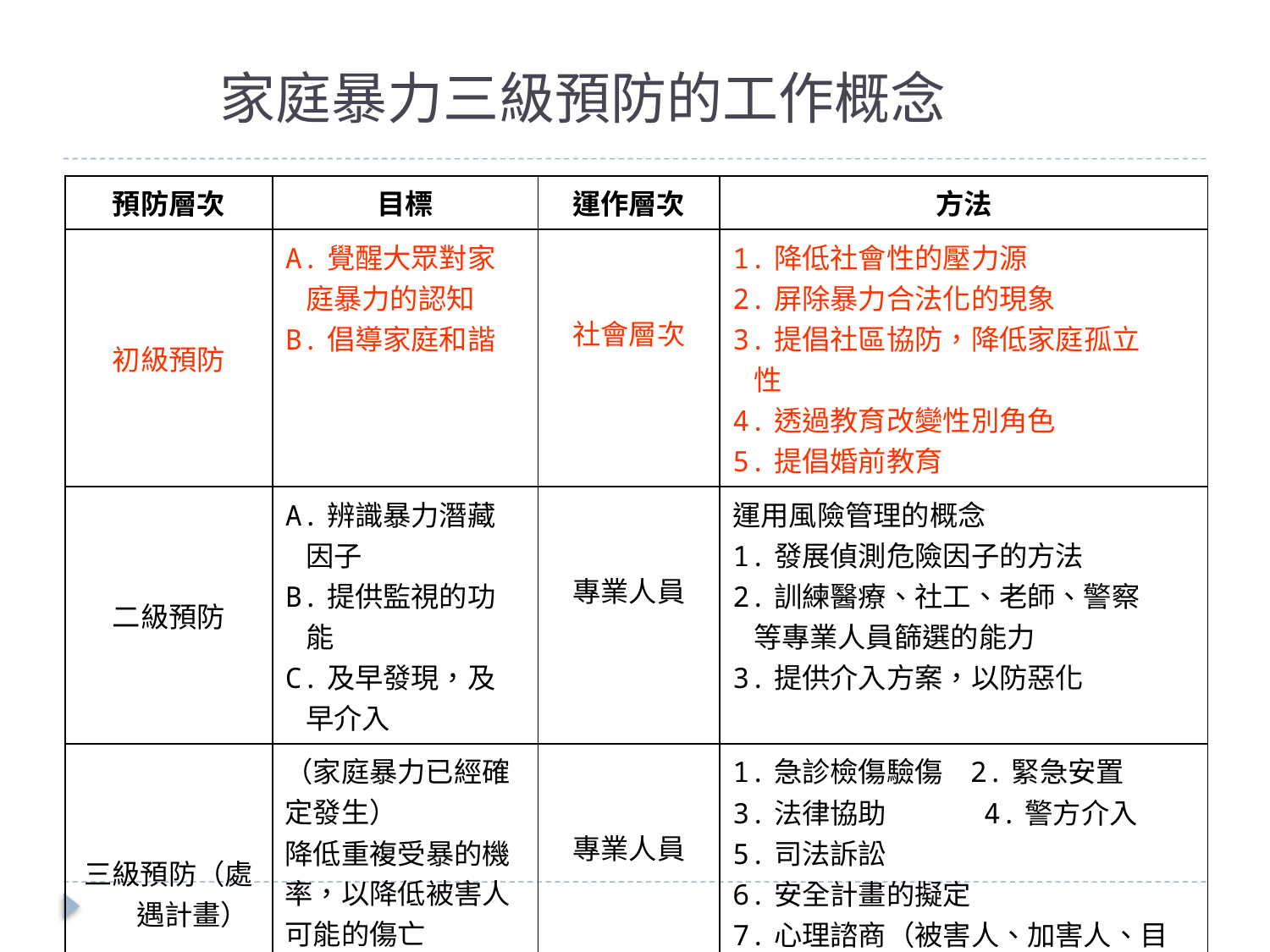

# 家庭暴力三級預防的工作概念
| 預防層次 | 目標 | 運作層次 | 方法 |
| --- | --- | --- | --- |
| 初級預防 | A.覺醒大眾對家 庭暴力的認知 B.倡導家庭和諧 | 社會層次 | 1.降低社會性的壓力源 2.屏除暴力合法化的現象 3.提倡社區協防，降低家庭孤立 性 4.透過教育改變性別角色 5.提倡婚前教育 |
| 二級預防 | A.辨識暴力潛藏 因子 B.提供監視的功 能 C.及早發現，及 早介入 | 專業人員 | 運用風險管理的概念 1.發展偵測危險因子的方法 2.訓練醫療、社工、老師、警察 等專業人員篩選的能力 3.提供介入方案，以防惡化 |
| 三級預防（處遇計畫） | （家庭暴力已經確 定發生） 降低重複受暴的機 率，以降低被害人 可能的傷亡 | 專業人員 | 1.急診檢傷驗傷 2.緊急安置 3.法律協助 4.警方介入 5.司法訴訟 6.安全計畫的擬定 7.心理諮商（被害人、加害人、目睹 兒少） |